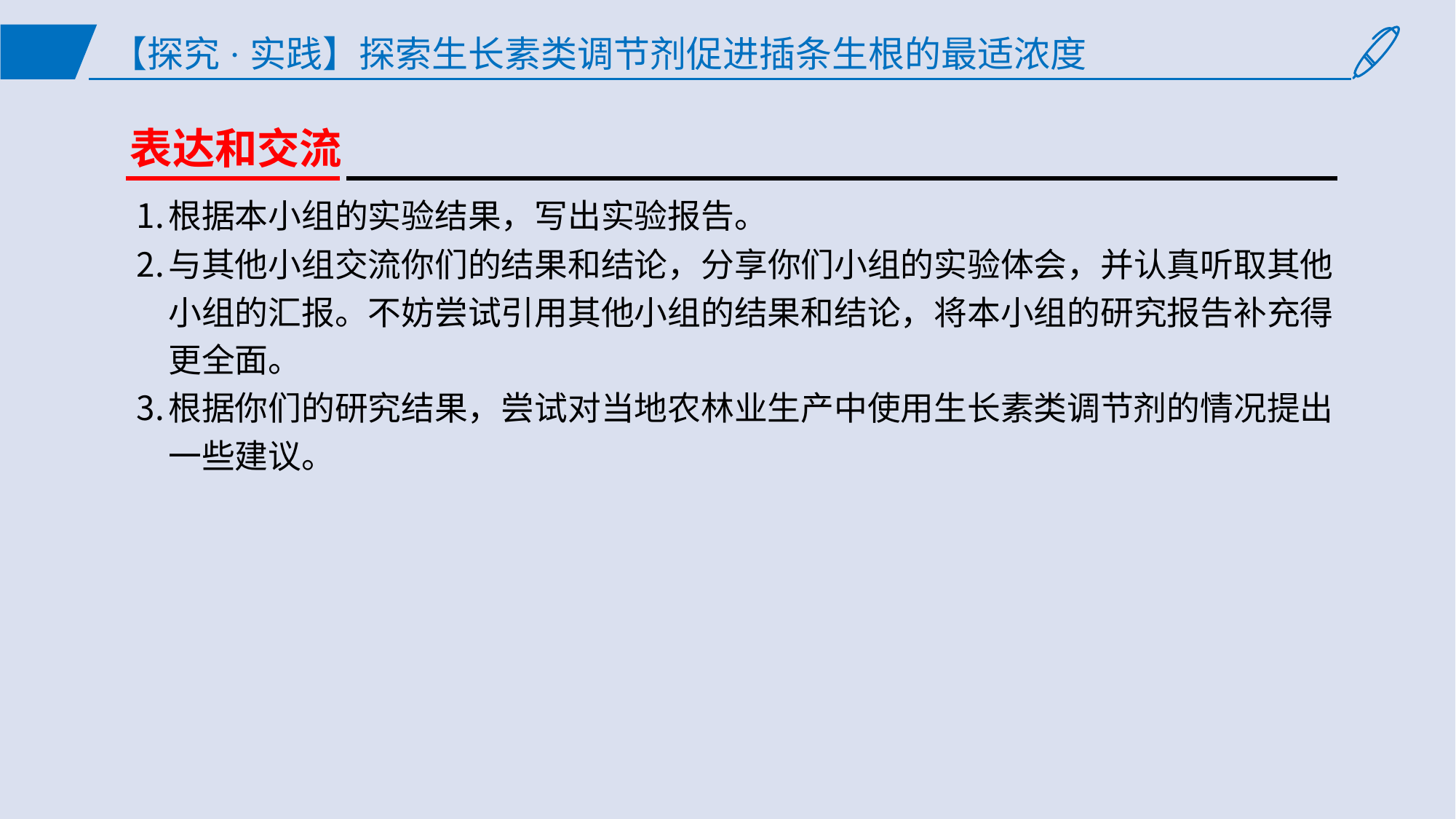

# 【探究·实践】探索生长素类调节剂促进插条生根的最适浓度
表达和交流
根据本小组的实验结果，写出实验报告。
与其他小组交流你们的结果和结论，分享你们小组的实验体会，并认真听取其他小组的汇报。不妨尝试引用其他小组的结果和结论，将本小组的研究报告补充得更全面。
根据你们的研究结果，尝试对当地农林业生产中使用生长素类调节剂的情况提出一些建议。